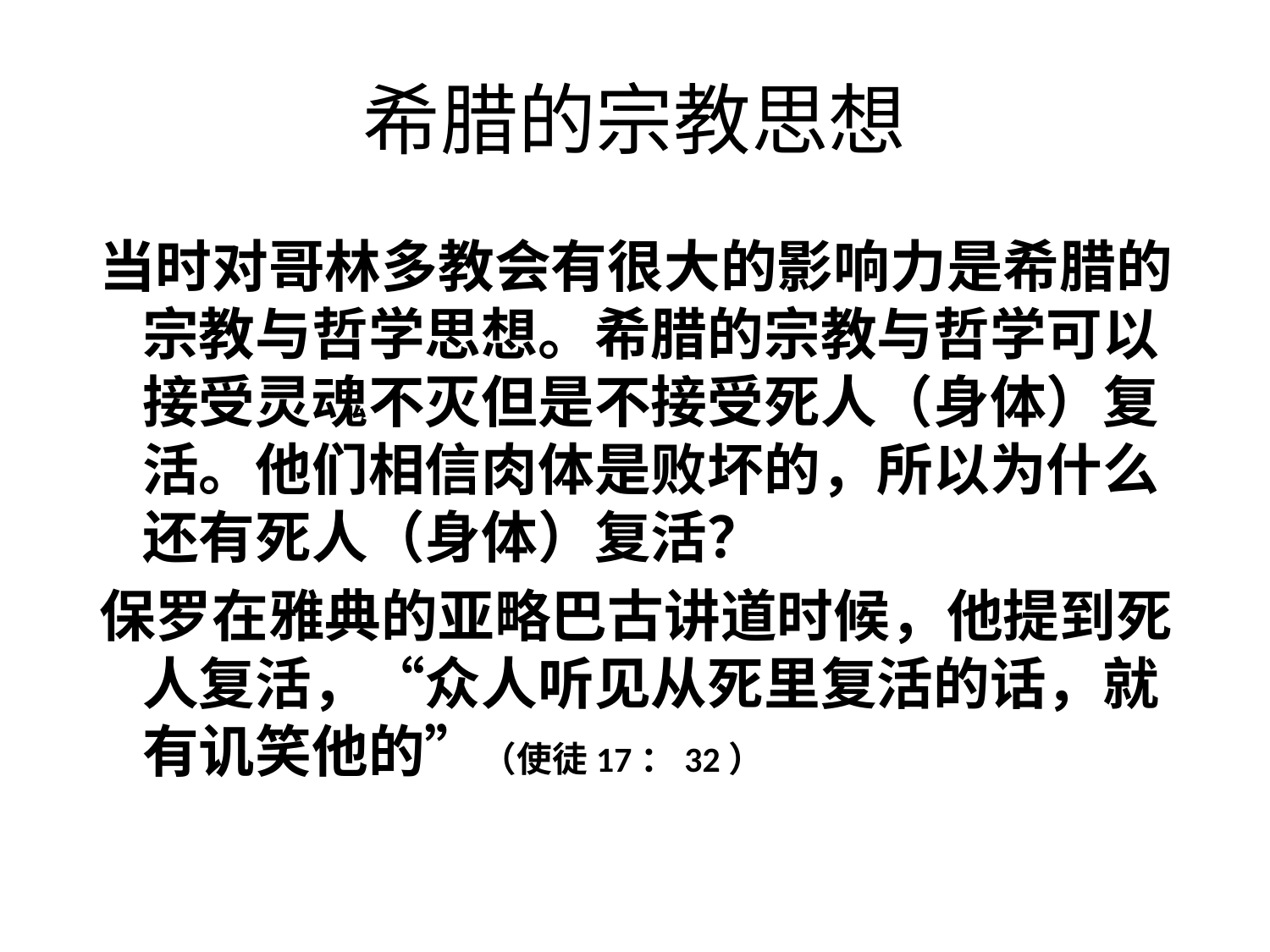

# 希腊的宗教思想
当时对哥林多教会有很大的影响力是希腊的宗教与哲学思想。希腊的宗教与哲学可以接受灵魂不灭但是不接受死人（身体）复活。他们相信肉体是败坏的，所以为什么还有死人（身体）复活？
保罗在雅典的亚略巴古讲道时候，他提到死人复活，“众人听见从死里复活的话，就有讥笑他的”（使徒17：32）